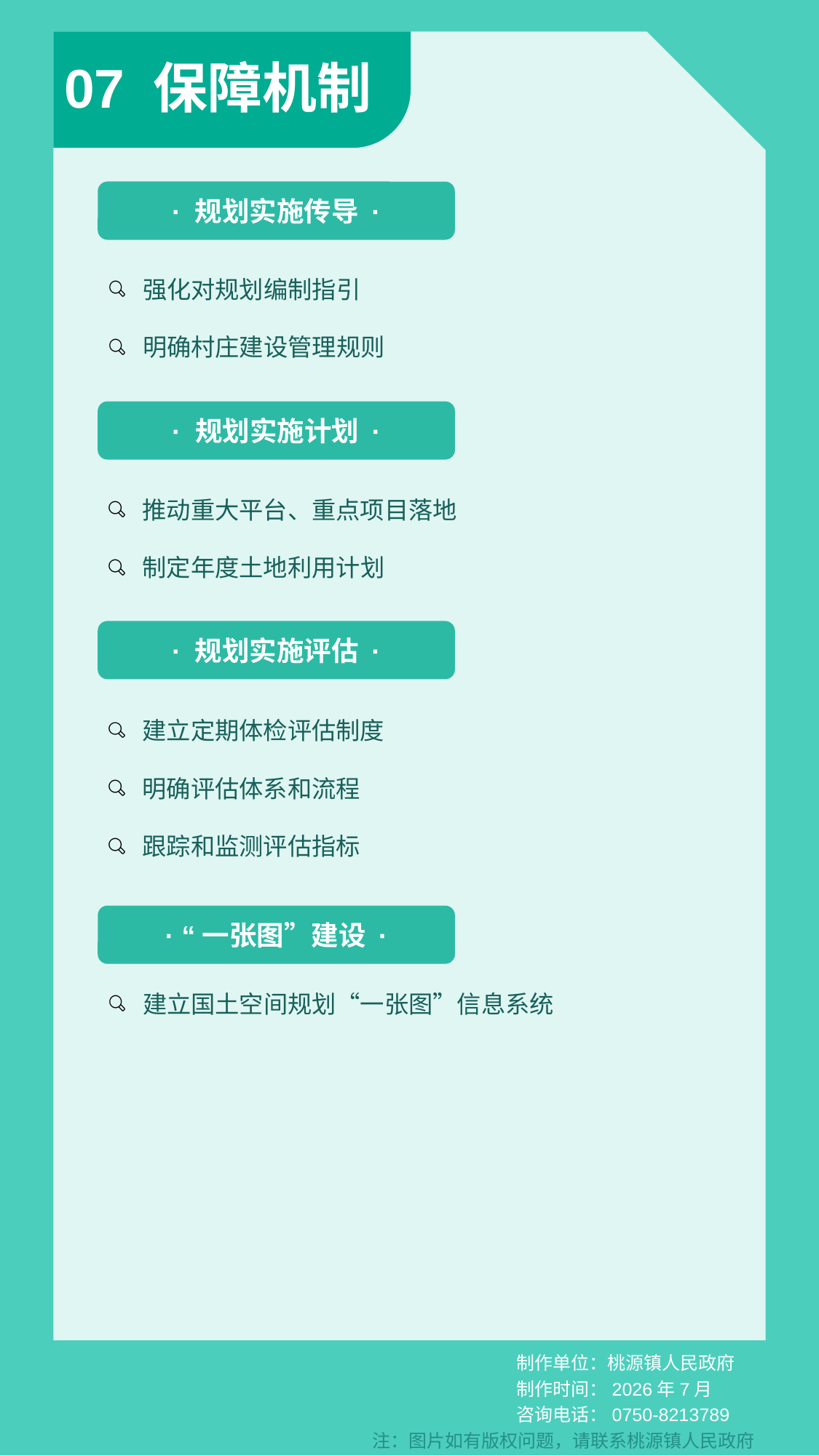

07 保障机制
· 规划实施传导 ·
强化对规划编制指引
明确村庄建设管理规则

· 规划实施计划 ·
推动重大平台、重点项目落地
制定年度土地利用计划
· 规划实施评估 ·
建立定期体检评估制度
明确评估体系和流程
跟踪和监测评估指标
· “一张图”建设 ·
建立国土空间规划“一张图”信息系统
制作单位：桃源镇人民政府
制作时间：2026年7月
咨询电话：0750-8213789
注：图片如有版权问题，请联系桃源镇人民政府